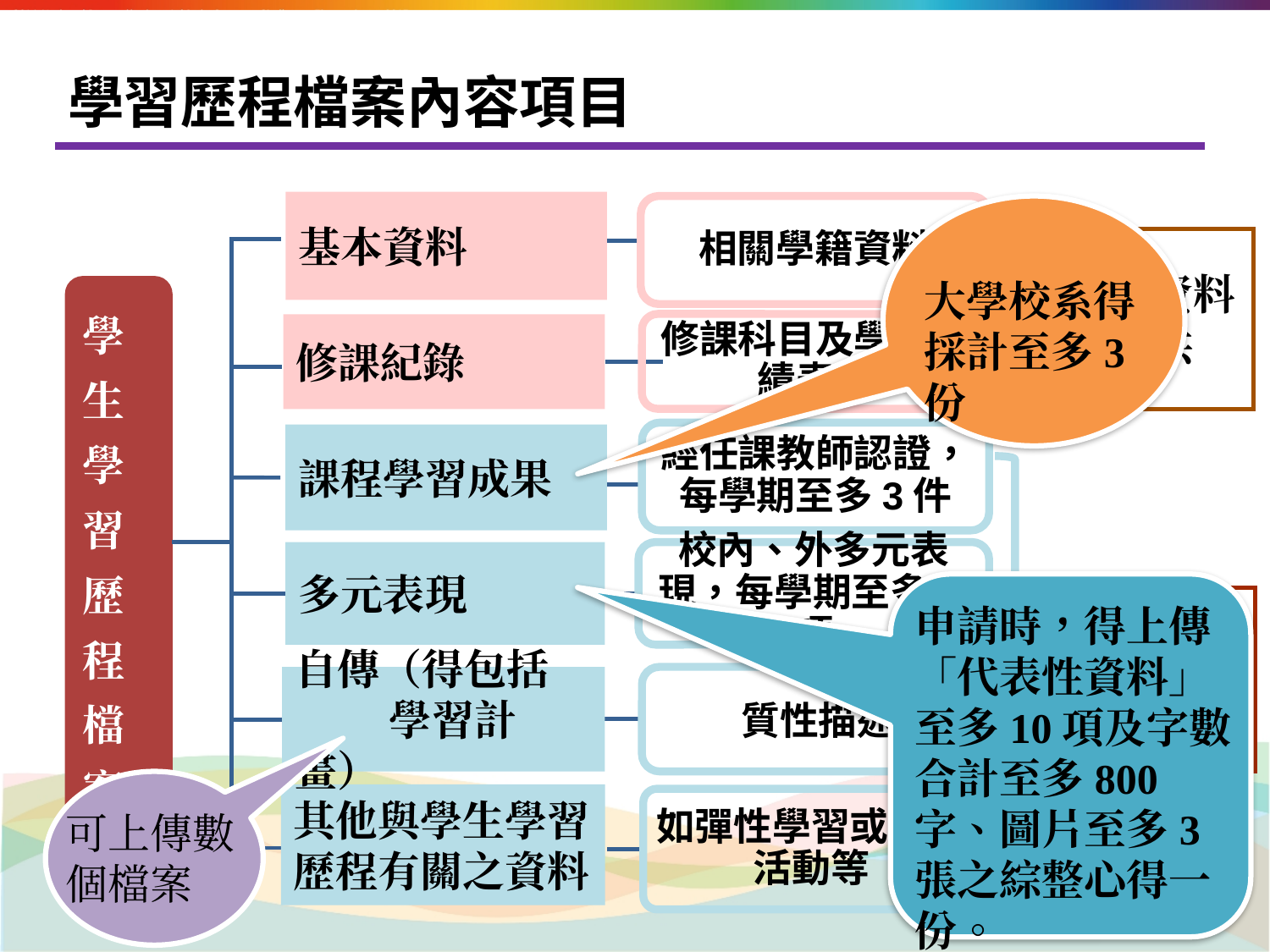

# 學習歷程檔案內容項目
基本資料
修課紀錄
課程學習成果
自傳（得包括
        學習計畫）
多元表現
其他與學生學習歷程有關之資料
學生學習歷程檔案
相關學籍資料

大學校系得採計至多3份

部定資料庫提供
修課科目及學業成績表現
經任課教師認證，每學期至多3件

校內、外多元表現，每學期至多5項

申請時，得上傳「代表性資料」至多10項及字數合計至多800字、圖片至多3張之綜整心得一份。
學生自主上傳
質性描述

可上傳數個檔案
如彈性學習或團體活動等
資料參考：國教署簡報